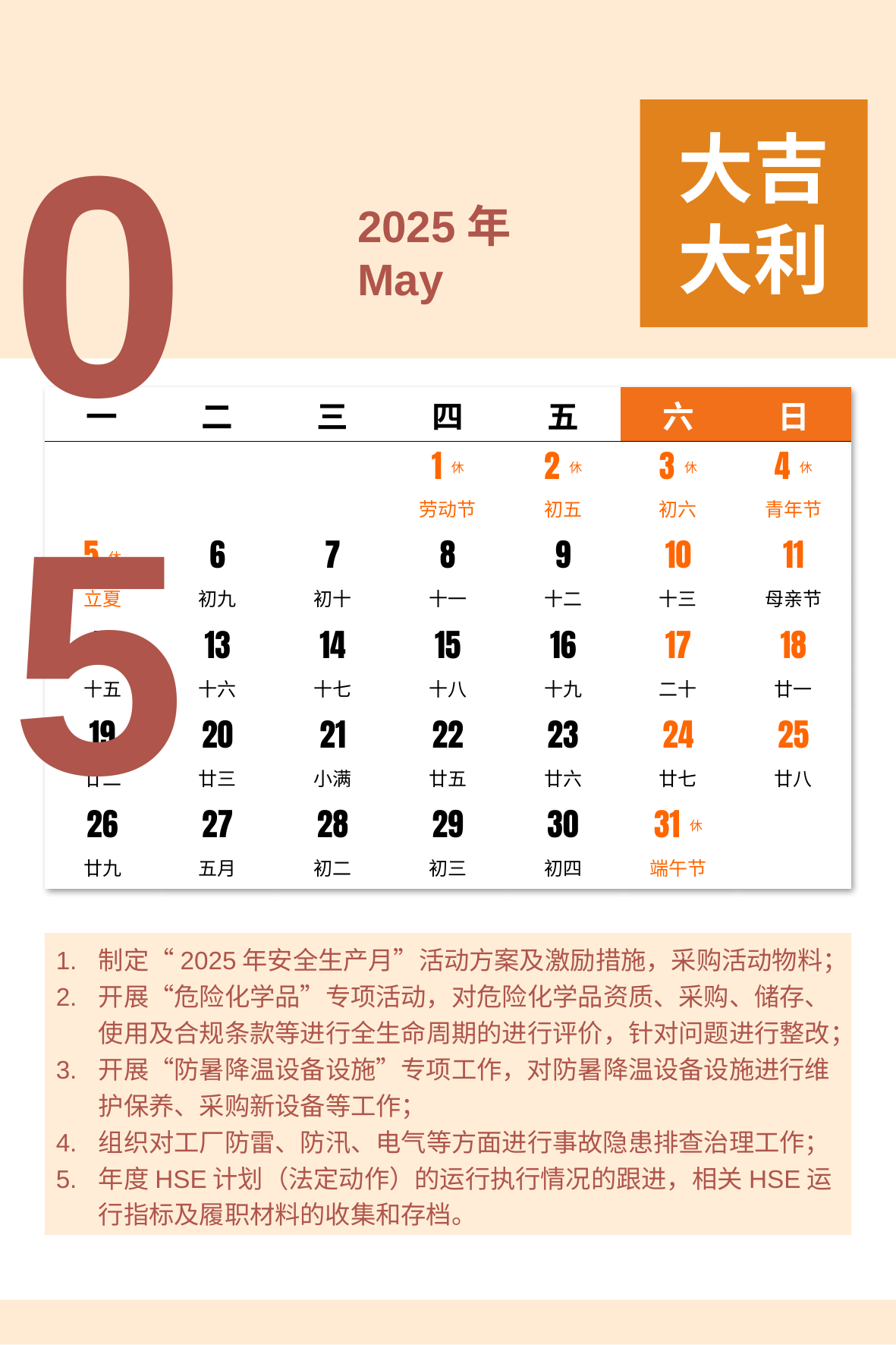

05

大吉大利
2025年
May
| 一 | 二 | 三 | 四 | 五 | 六 | 日 |
| --- | --- | --- | --- | --- | --- | --- |
|  |  |  | 1休 | 2休 | 3休 | 4休 |
|  |  |  | 劳动节 | 初五 | 初六 | 青年节 |
| 5休 | 6 | 7 | 8 | 9 | 10 | 11 |
| 立夏 | 初九 | 初十 | 十一 | 十二 | 十三 | 母亲节 |
| 12 | 13 | 14 | 15 | 16 | 17 | 18 |
| 十五 | 十六 | 十七 | 十八 | 十九 | 二十 | 廿一 |
| 19 | 20 | 21 | 22 | 23 | 24 | 25 |
| 廿二 | 廿三 | 小满 | 廿五 | 廿六 | 廿七 | 廿八 |
| 26 | 27 | 28 | 29 | 30 | 31休 |  |
| 廿九 | 五月 | 初二 | 初三 | 初四 | 端午节 |  |
制定“2025年安全生产月”活动方案及激励措施，采购活动物料；
开展“危险化学品”专项活动，对危险化学品资质、采购、储存、使用及合规条款等进行全生命周期的进行评价，针对问题进行整改；
开展“防暑降温设备设施”专项工作，对防暑降温设备设施进行维护保养、采购新设备等工作；
组织对工厂防雷、防汛、电气等方面进行事故隐患排查治理工作；
年度HSE计划（法定动作）的运行执行情况的跟进，相关HSE运行指标及履职材料的收集和存档。